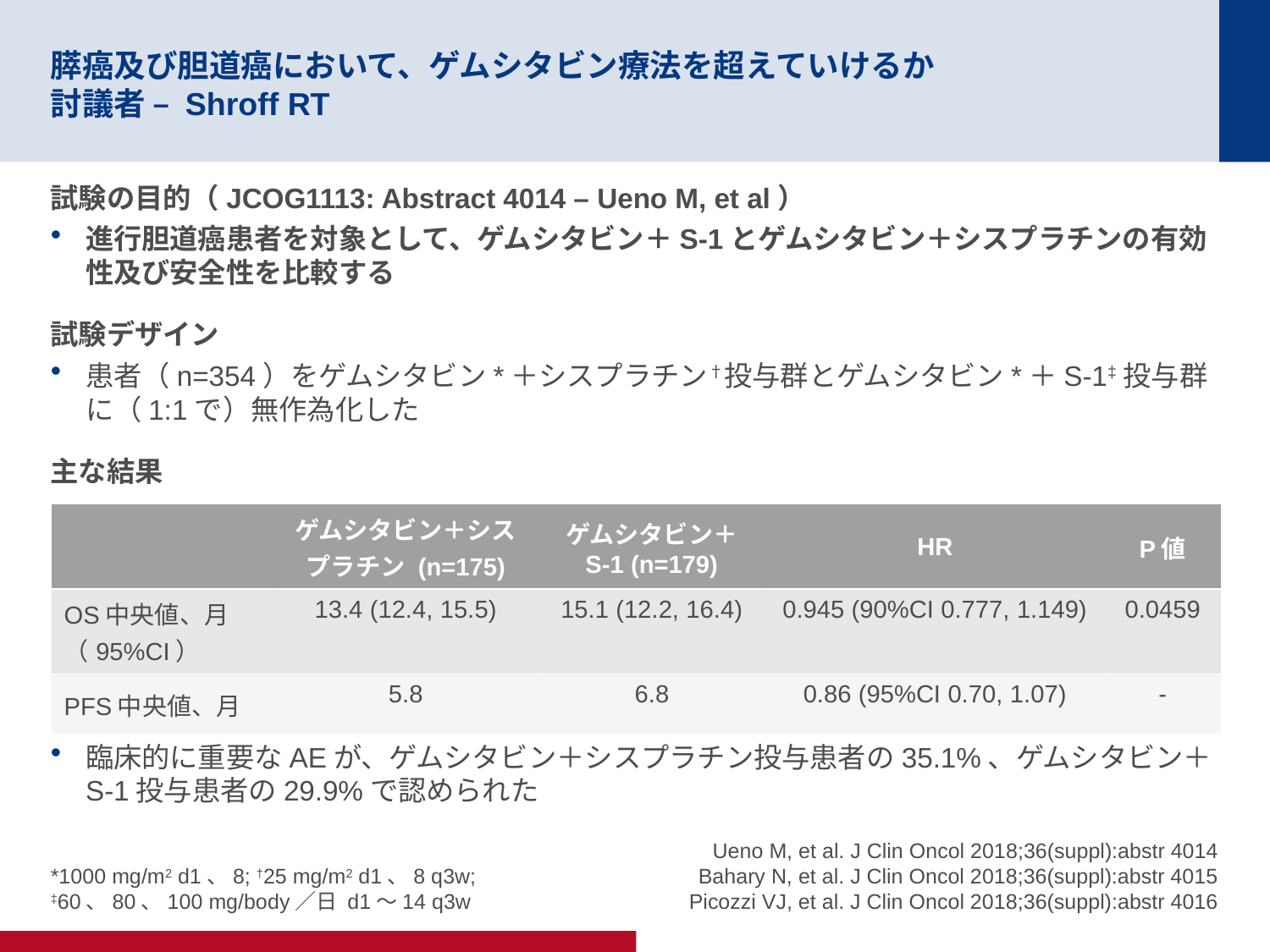

# 膵癌及び胆道癌において、ゲムシタビン療法を超えていけるか 討議者 – Shroff RT
試験の目的（JCOG1113: Abstract 4014 – Ueno M, et al）
進行胆道癌患者を対象として、ゲムシタビン＋S-1とゲムシタビン＋シスプラチンの有効性及び安全性を比較する
試験デザイン
患者（n=354）をゲムシタビン*＋シスプラチン†投与群とゲムシタビン*＋S-1‡投与群に（1:1で）無作為化した
主な結果

臨床的に重要なAEが、ゲムシタビン＋シスプラチン投与患者の35.1%、ゲムシタビン＋S-1投与患者の29.9%で認められた
|  | ゲムシタビン＋シスプラチン (n=175) | ゲムシタビン＋ S-1 (n=179) | HR | P値 |
| --- | --- | --- | --- | --- |
| OS中央値、月（95%CI） | 13.4 (12.4, 15.5) | 15.1 (12.2, 16.4) | 0.945 (90%CI 0.777, 1.149) | 0.0459 |
| PFS中央値、月 | 5.8 | 6.8 | 0.86 (95%CI 0.70, 1.07) | - |
*1000 mg/m2 d1、8; †25 mg/m2 d1、8 q3w;
‡60、80、100 mg/body／日 d1～14 q3w
Ueno M, et al. J Clin Oncol 2018;36(suppl):abstr 4014
Bahary N, et al. J Clin Oncol 2018;36(suppl):abstr 4015 Picozzi VJ, et al. J Clin Oncol 2018;36(suppl):abstr 4016